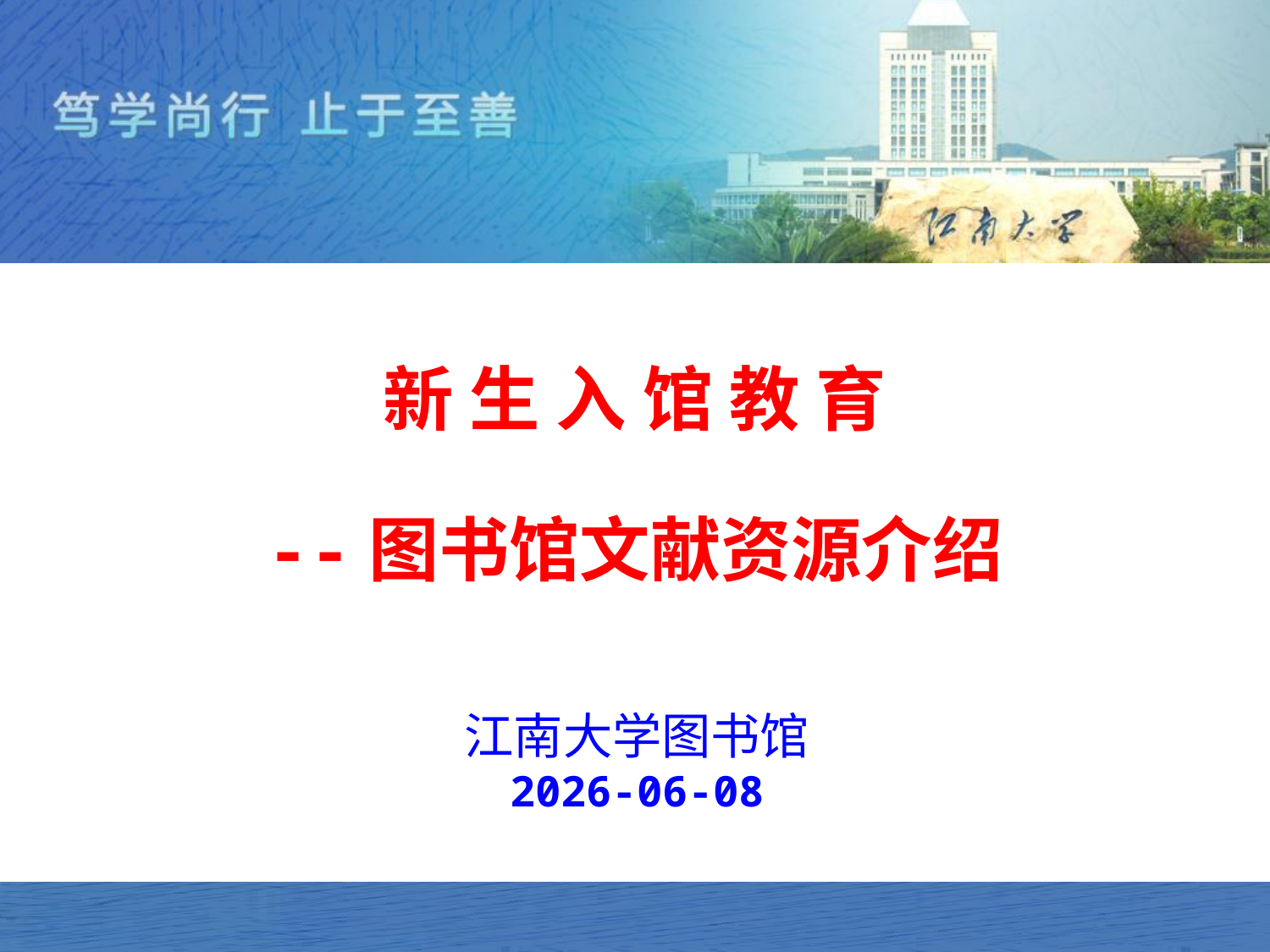

新 生 入 馆 教 育
--图书馆文献资源介绍
江南大学图书馆
2026-06-08